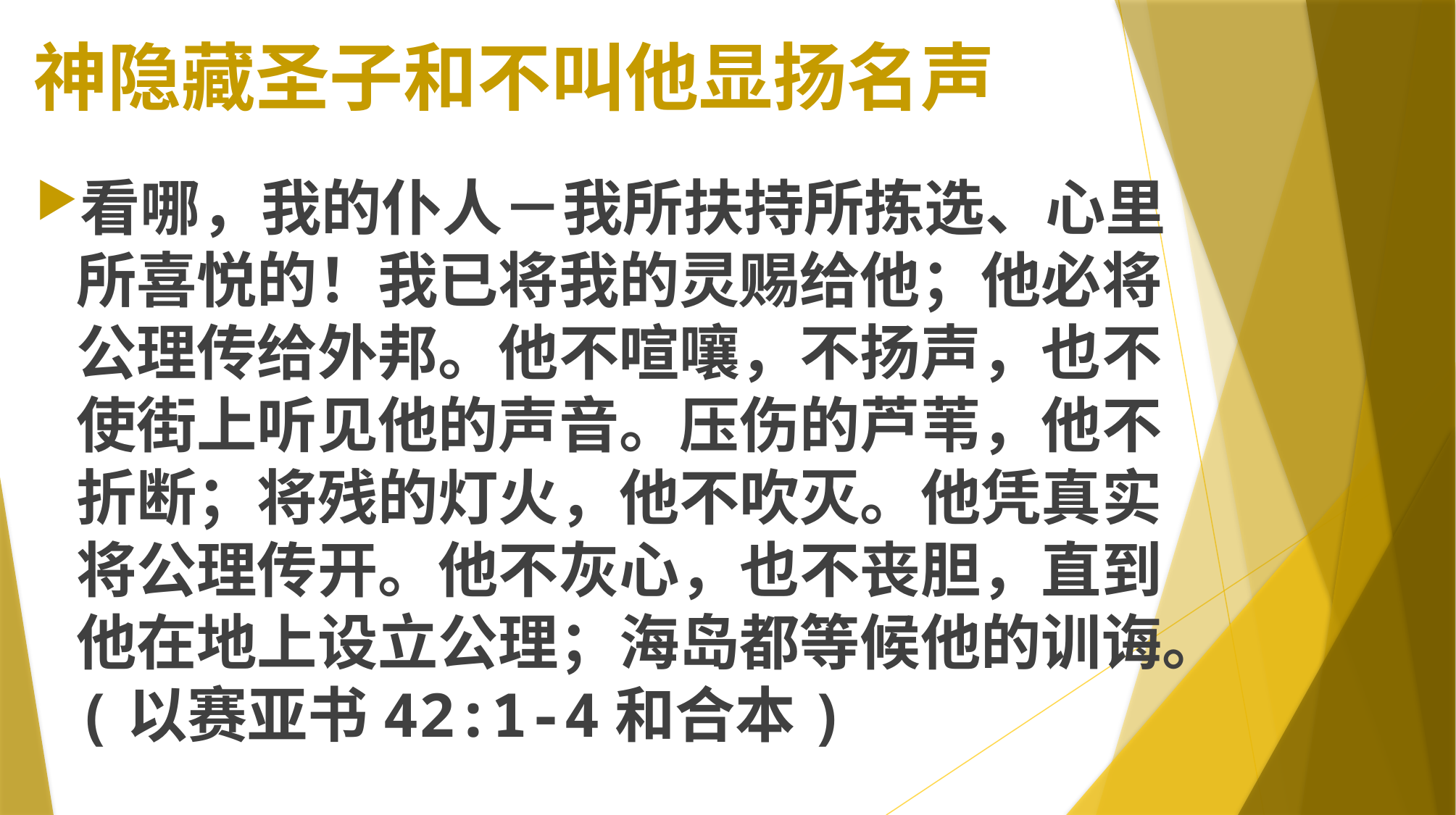

# 神隐藏圣子和不叫他显扬名声
看哪，我的仆人－我所扶持所拣选、心里所喜悦的！我已将我的灵赐给他；他必将公理传给外邦。他不喧嚷，不扬声，也不使街上听见他的声音。压伤的芦苇，他不折断；将残的灯火，他不吹灭。他凭真实将公理传开。他不灰心，也不丧胆，直到他在地上设立公理；海岛都等候他的训诲。(以赛亚书42:1-4和合本)